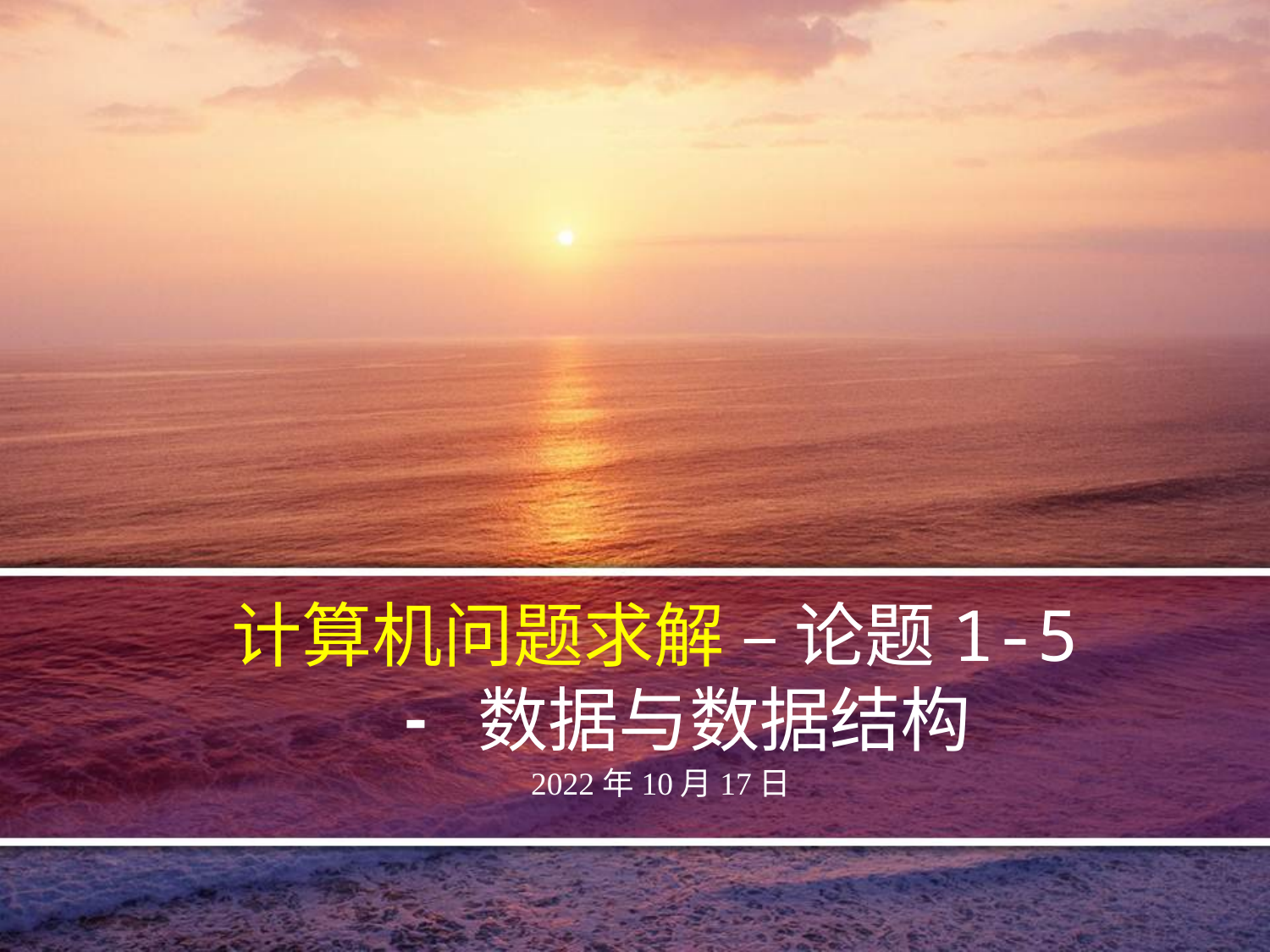

# 计算机问题求解 – 论题1-5 -  数据与数据结构
2022年10月17日